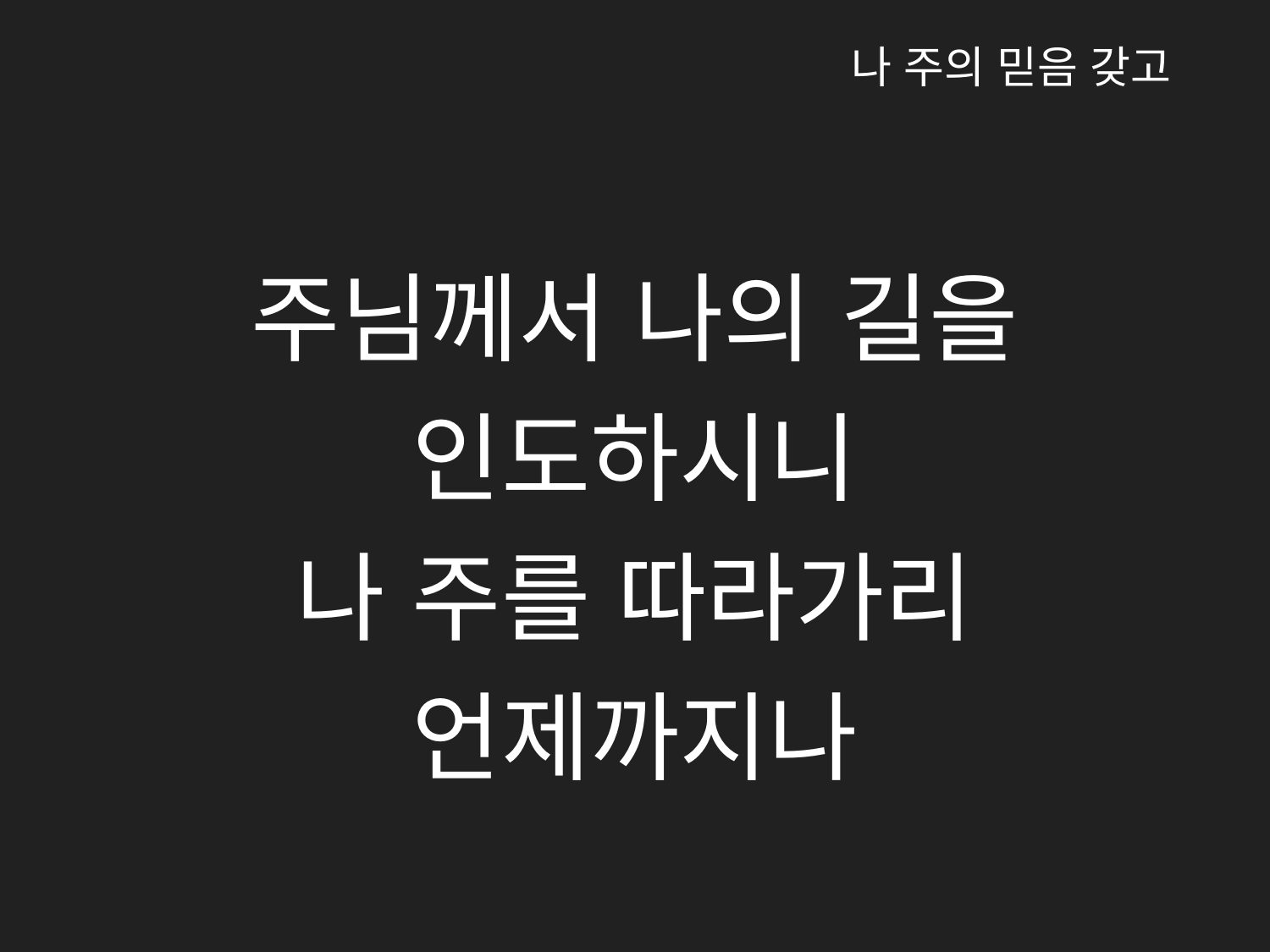

나 주의 믿음 갖고
주님께서 나의 길을
인도하시니
나 주를 따라가리
언제까지나